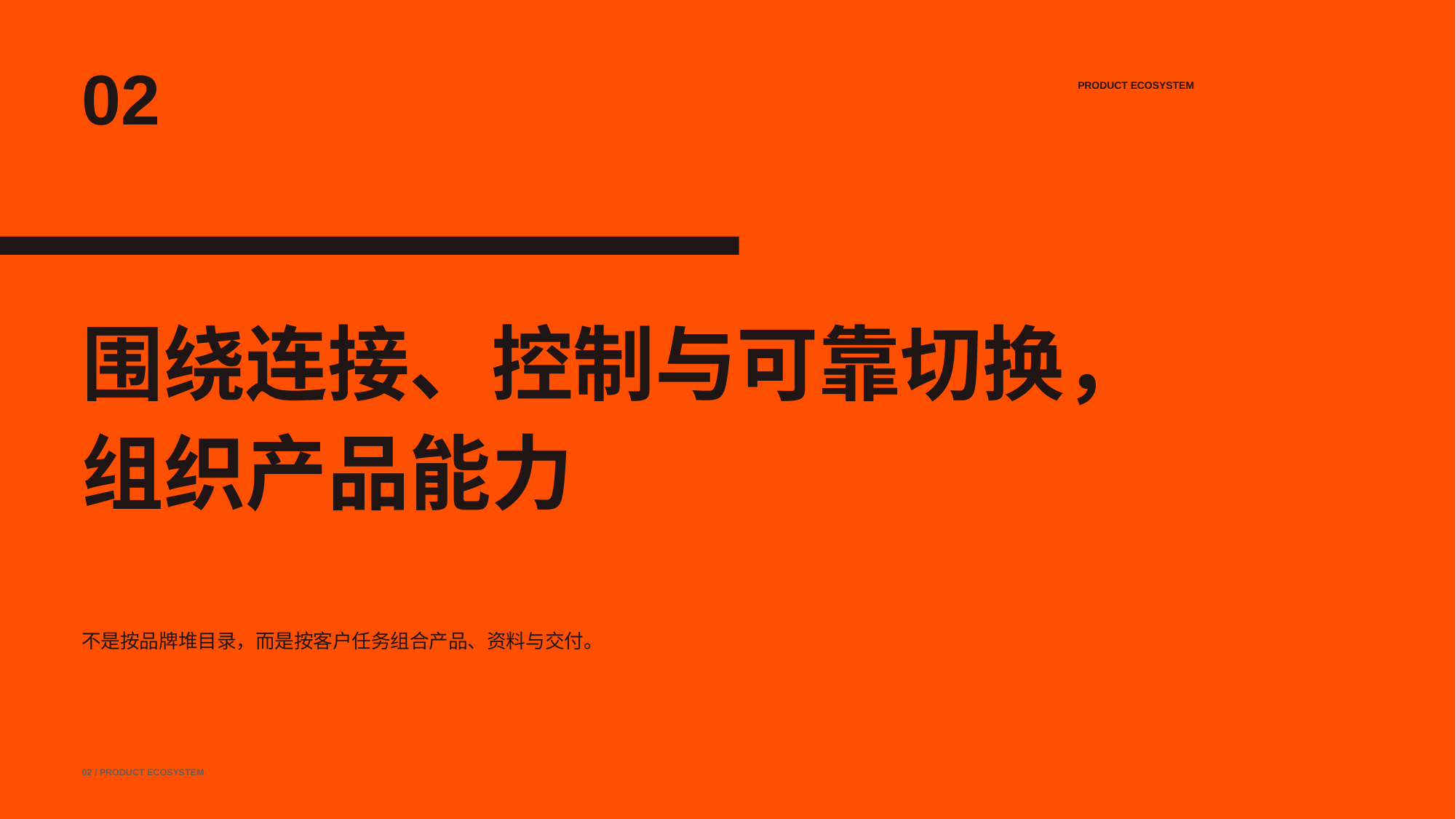

02
PRODUCT ECOSYSTEM

围绕连接、控制与可靠切换，
组织产品能力
不是按品牌堆目录，而是按客户任务组合产品、资料与交付。
02 / PRODUCT ECOSYSTEM
10